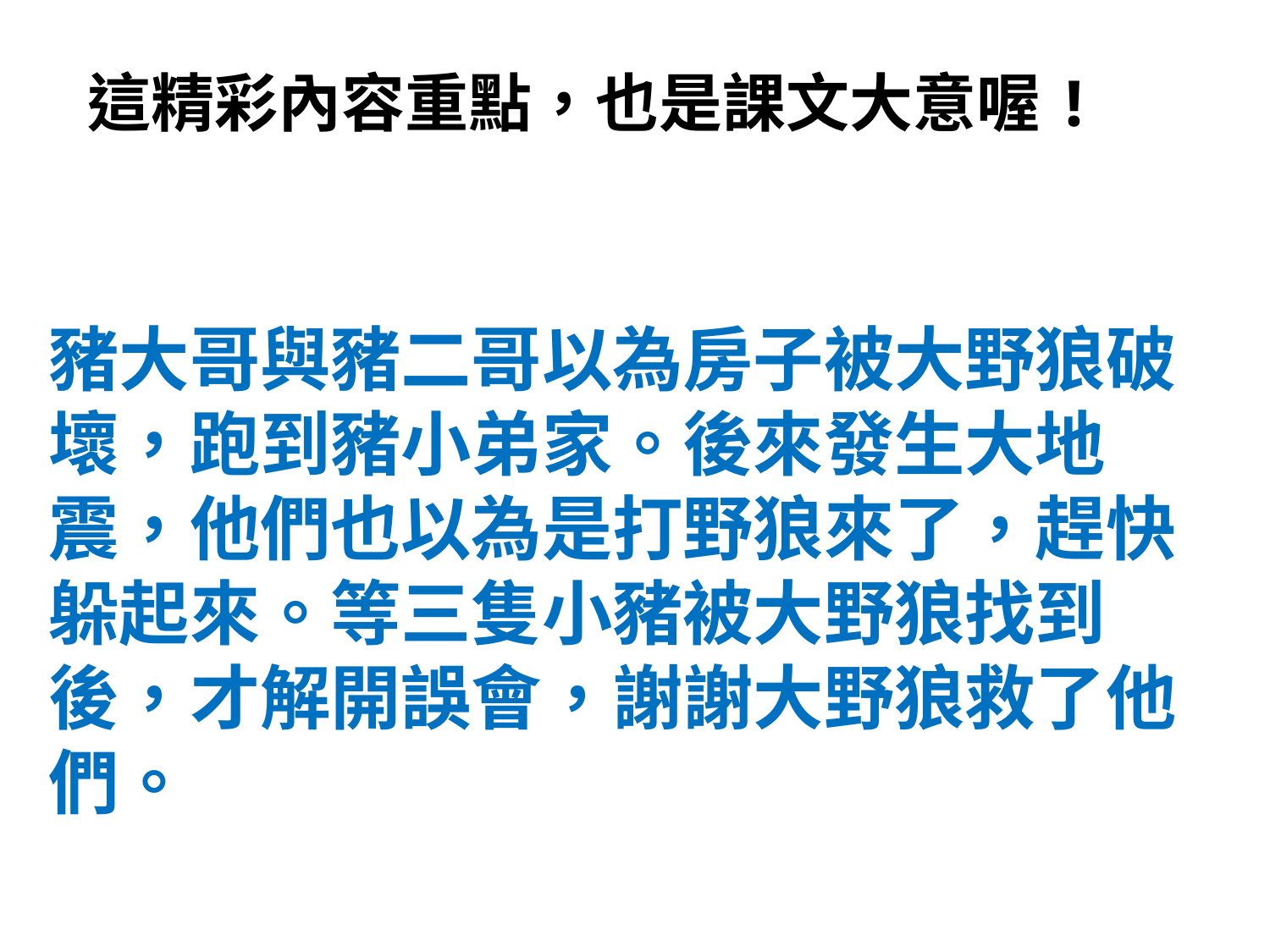

這精彩內容重點，也是課文大意喔!
豬大哥與豬二哥以為房子被大野狼破壞，跑到豬小弟家。後來發生大地震，他們也以為是打野狼來了，趕快躲起來。等三隻小豬被大野狼找到後，才解開誤會，謝謝大野狼救了他們。